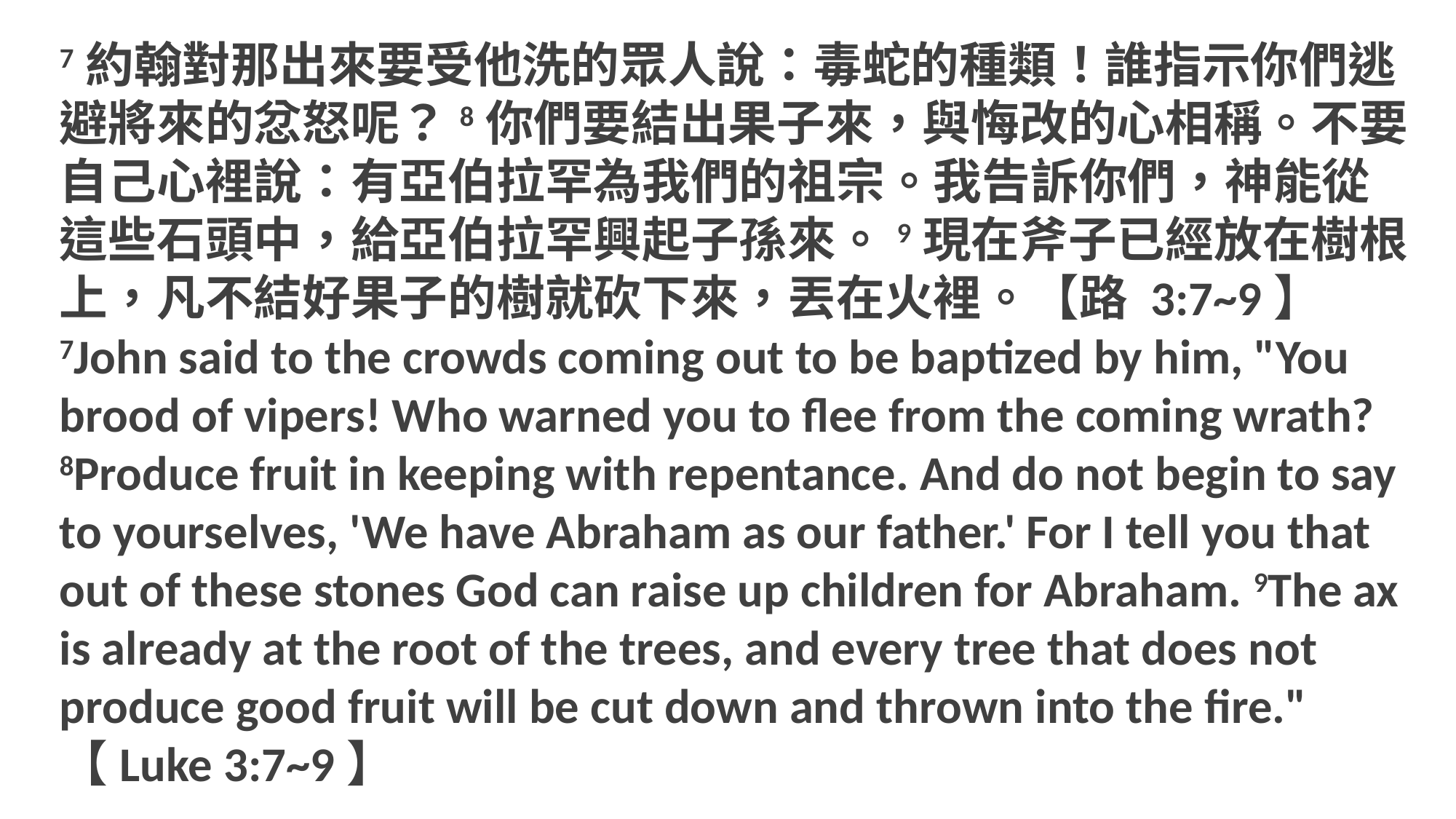

7約翰對那出來要受他洗的眾人說：毒蛇的種類！誰指示你們逃避將來的忿怒呢？8你們要結出果子來，與悔改的心相稱。不要自己心裡說：有亞伯拉罕為我們的祖宗。我告訴你們，神能從這些石頭中，給亞伯拉罕興起子孫來。9現在斧子已經放在樹根上，凡不結好果子的樹就砍下來，丟在火裡。【路 3:7~9】
7John said to the crowds coming out to be baptized by him, "You brood of vipers! Who warned you to flee from the coming wrath? 8Produce fruit in keeping with repentance. And do not begin to say to yourselves, 'We have Abraham as our father.' For I tell you that out of these stones God can raise up children for Abraham. 9The ax is already at the root of the trees, and every tree that does not produce good fruit will be cut down and thrown into the fire." 【Luke 3:7~9】